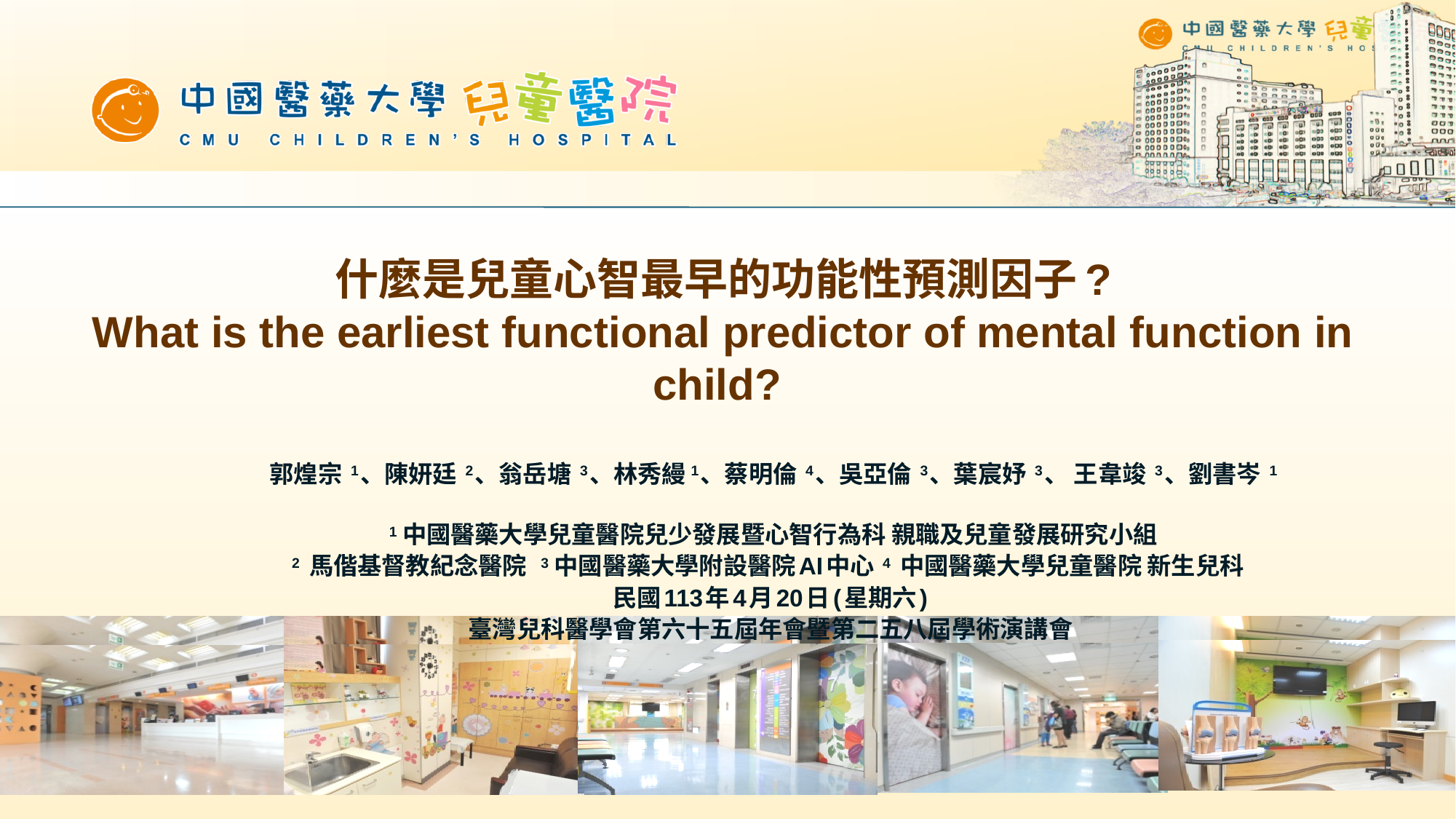

# 什麼是兒童心智最早的功能性預測因子? What is the earliest functional predictor of mental function in child?
郭煌宗 1、陳妍廷 2、翁岳塘 3、林秀縵 1、蔡明倫 4、吳亞倫 3、葉宸妤 3、 王韋竣 3、劉書岑 1
1 中國醫藥大學兒童醫院兒少發展暨心智行為科 親職及兒童發展研究小組
2 馬偕基督教紀念醫院  3 中國醫藥大學附設醫院AI中心 4 中國醫藥大學兒童醫院 新生兒科
民國113年4月20日(星期六)
臺灣兒科醫學會第六十五屆年會暨第二五八屆學術演講會